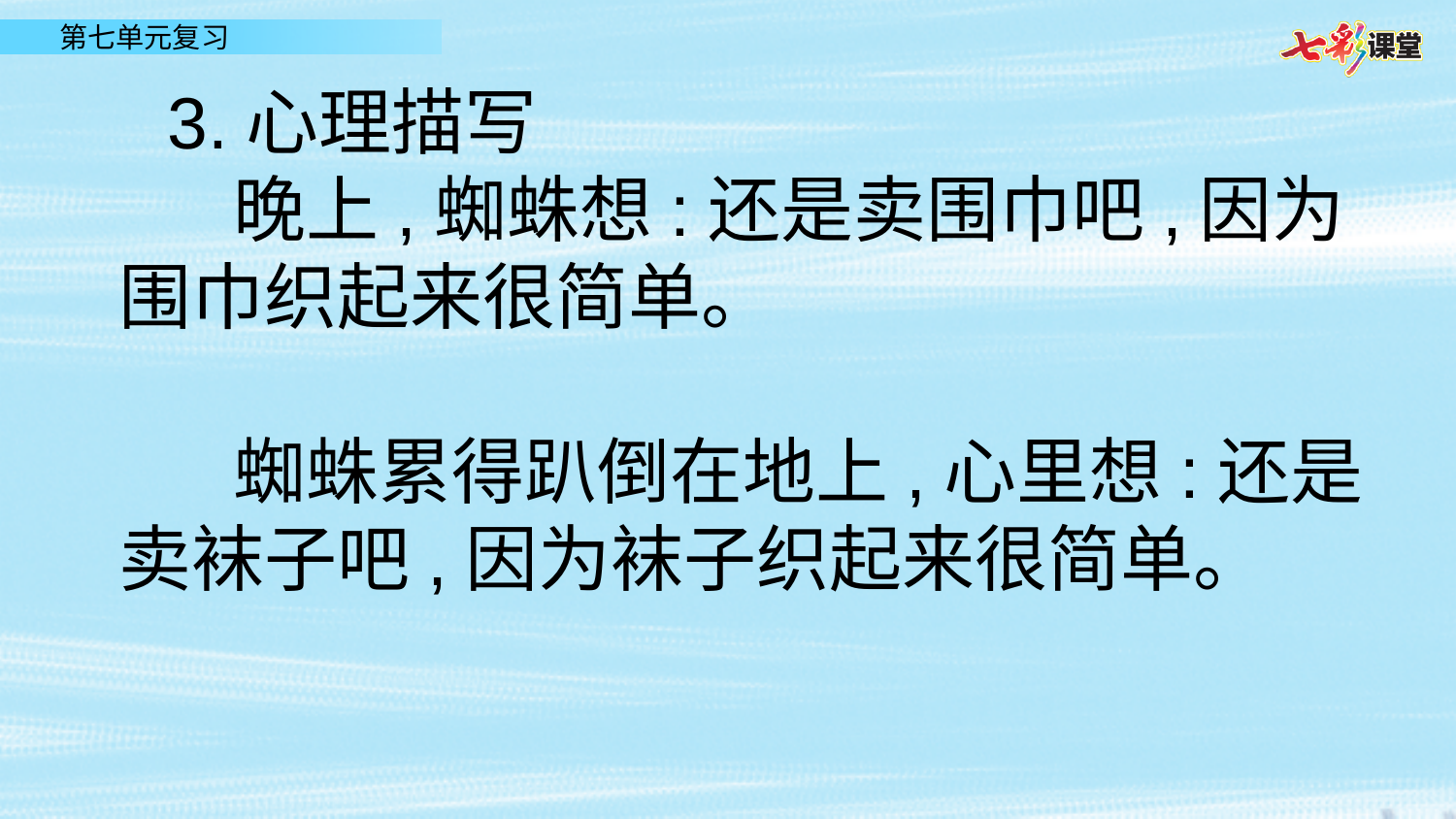

3.心理描写
   晚上,蜘蛛想:还是卖围巾吧,因为围巾织起来很简单。

   蜘蛛累得趴倒在地上,心里想:还是卖袜子吧,因为袜子织起来很简单。